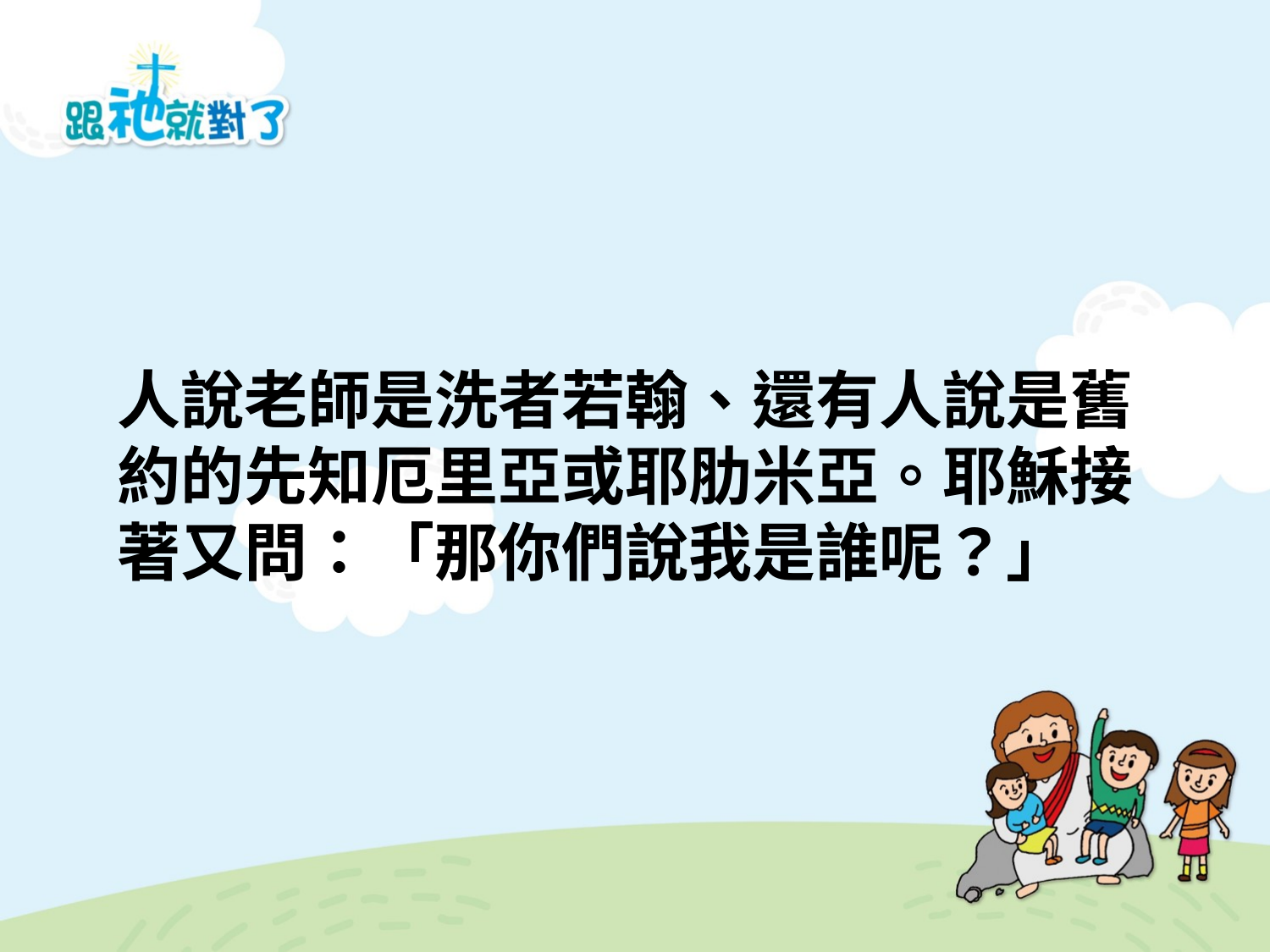

人說老師是洗者若翰、還有人說是舊約的先知厄里亞或耶肋米亞。耶穌接著又問：「那你們說我是誰呢？」